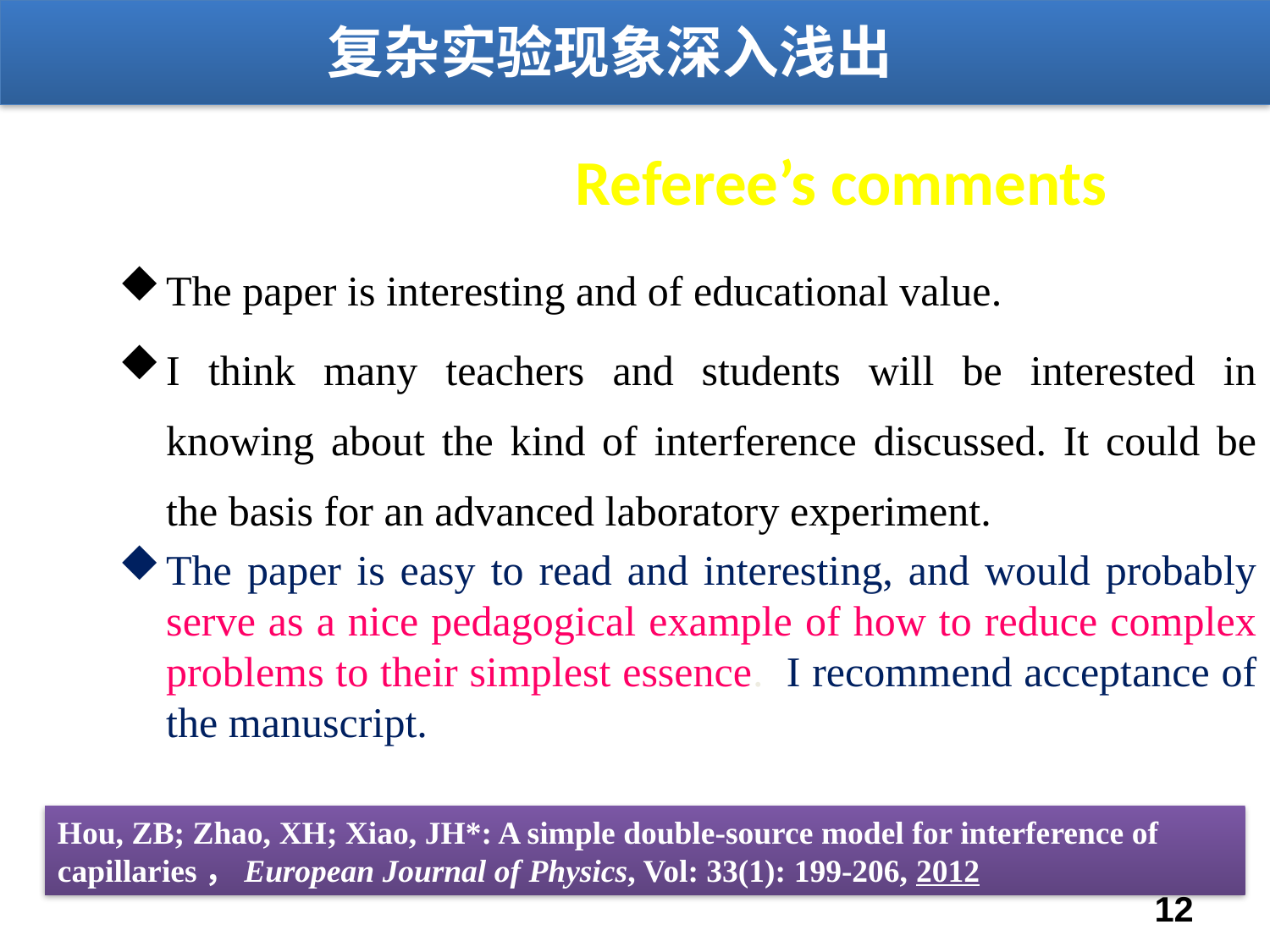

复杂实验现象深入浅出
Referee’s comments

The paper is interesting and of educational value.
I think many teachers and students will be interested in knowing about the kind of interference discussed. It could be the basis for an advanced laboratory experiment.
The paper is easy to read and interesting, and would probably serve as a nice pedagogical example of how to reduce complex problems to their simplest essence.  I recommend acceptance of the manuscript.
Hou, ZB; Zhao, XH; Xiao, JH*: A simple double-source model for interference of capillaries，European Journal of Physics, Vol: 33(1): 199-206, 2012
12